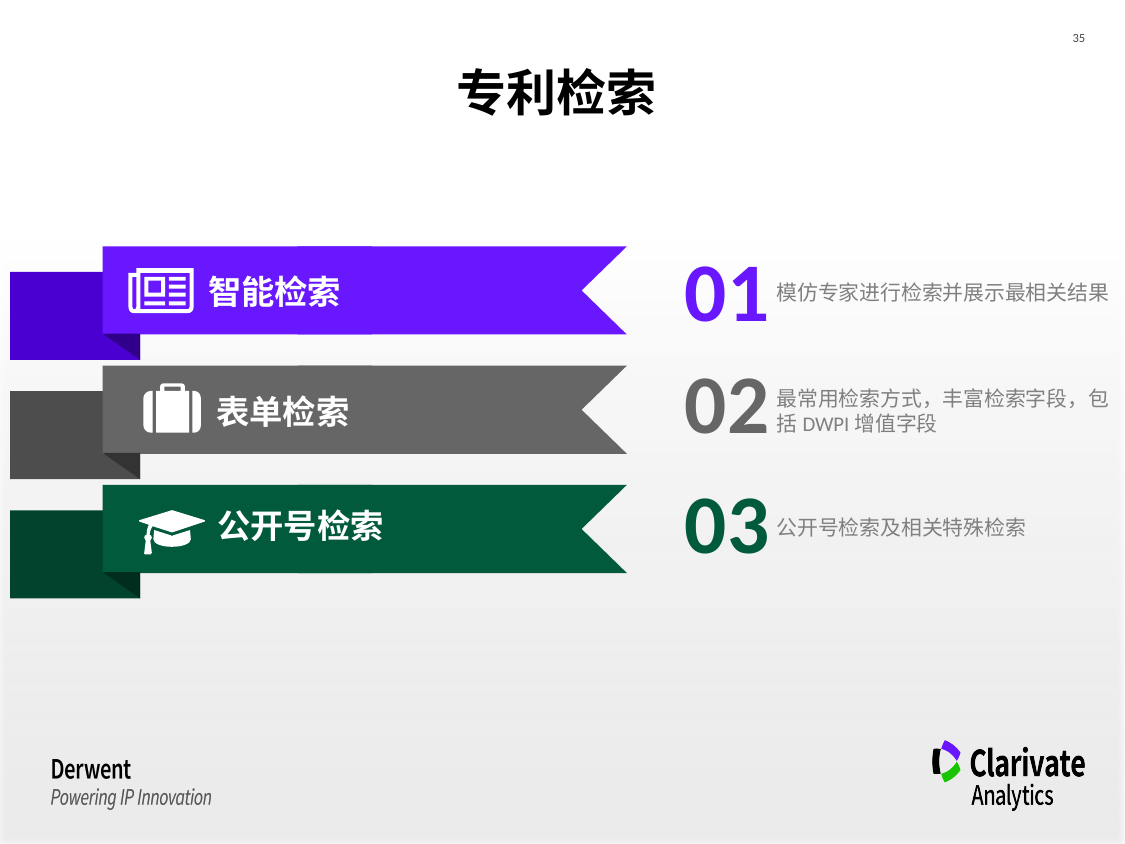

专利检索

01

智能检索

模仿专家进行检索并展示最相关结果

02

最常用检索方式，丰富检索字段，包括DWPI增值字段
表单检索

03
公开号检索

公开号检索及相关特殊检索